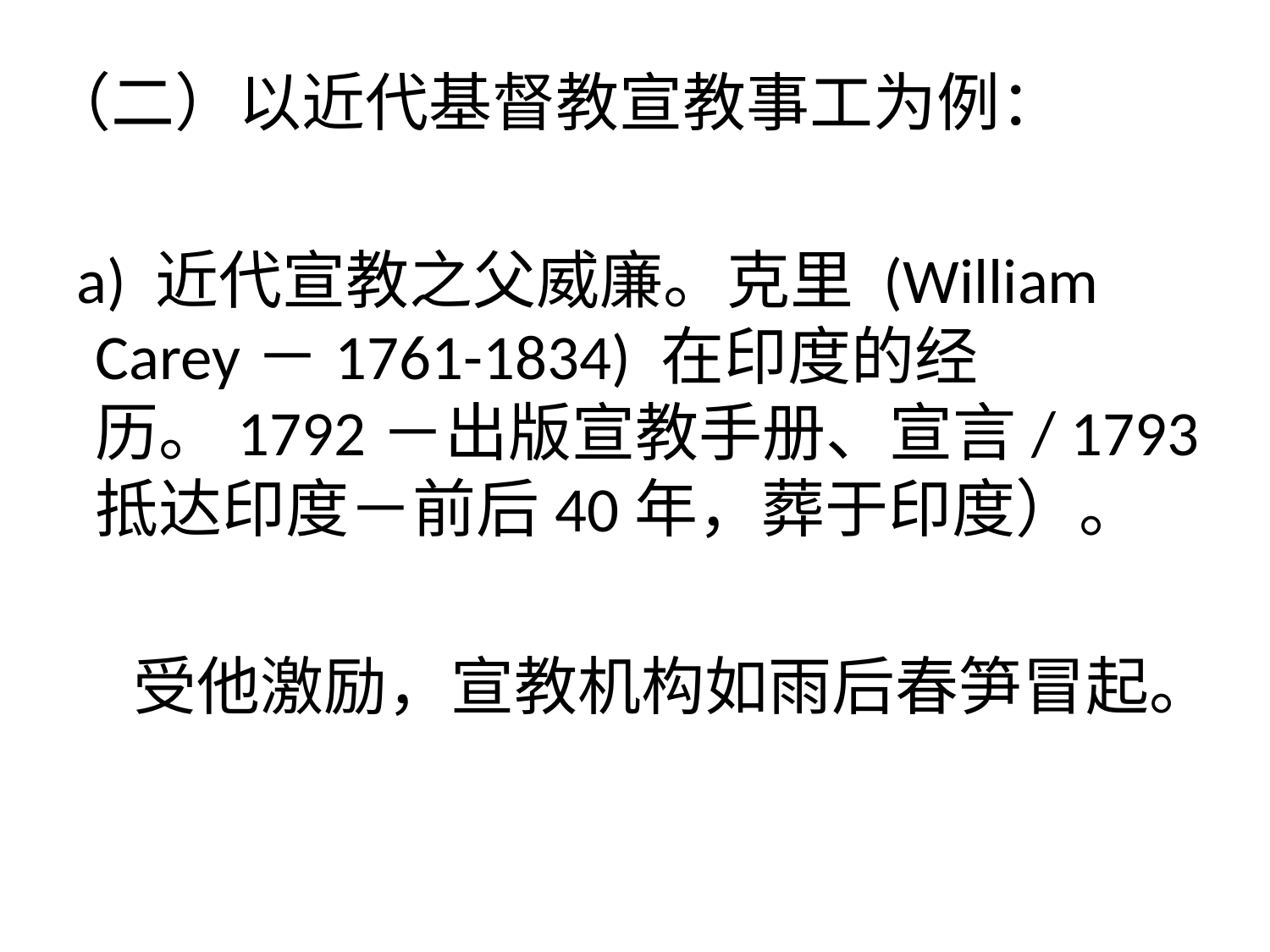

（二）以近代基督教宣教事工为例：

  a) 近代宣教之父威廉。克里 (William Carey－1761-1834) 在印度的经历。1792－出版宣教手册、宣言/ 1793 抵达印度－前后40年，葬于印度）。

     受他激励，宣教机构如雨后春笋冒起。